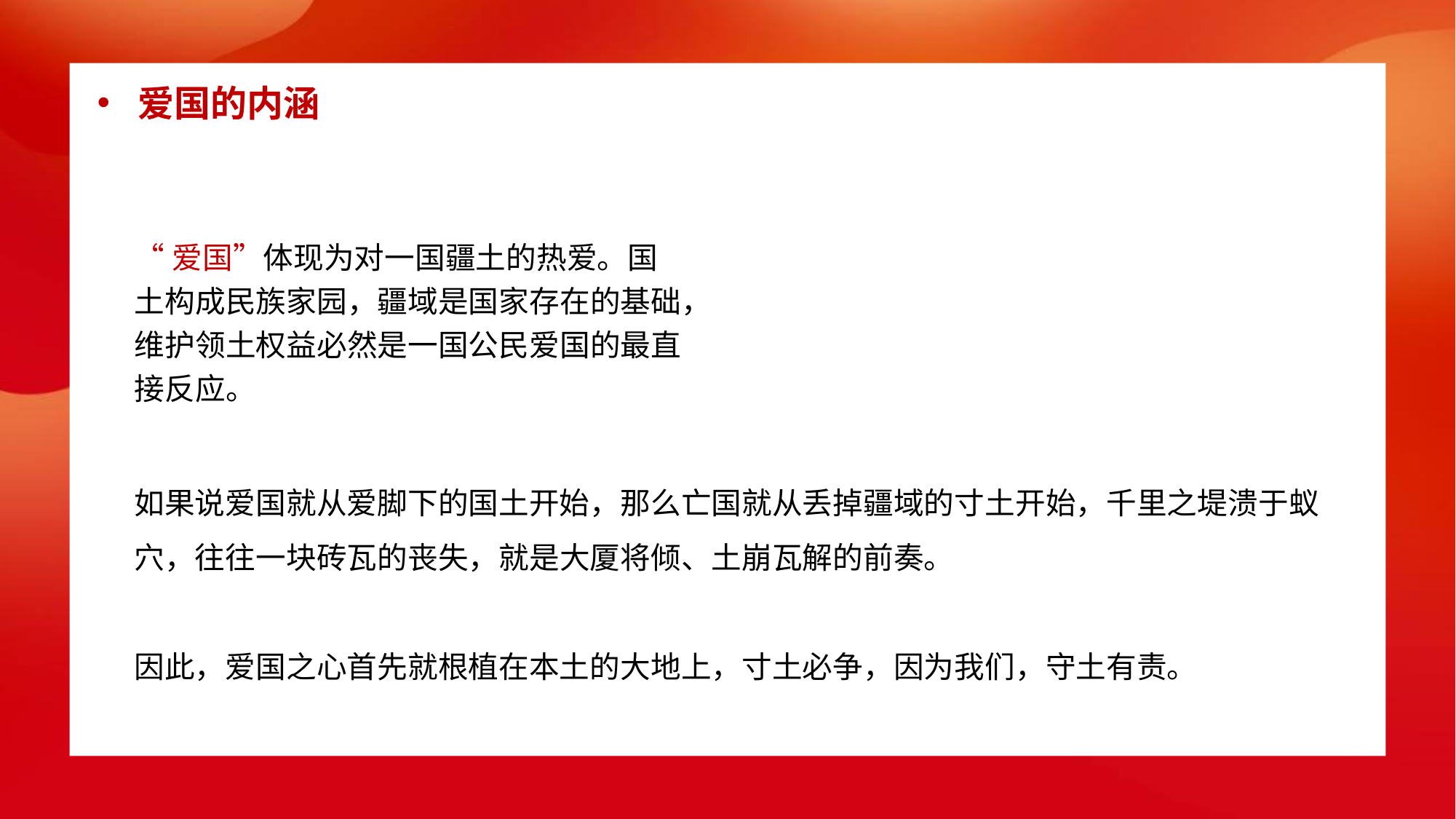

爱国的内涵
“爱国”体现为对一国疆土的热爱。国土构成民族家园，疆域是国家存在的基础，维护领土权益必然是一国公民爱国的最直接反应。
如果说爱国就从爱脚下的国土开始，那么亡国就从丢掉疆域的寸土开始，千里之堤溃于蚁穴，往往一块砖瓦的丧失，就是大厦将倾、土崩瓦解的前奏。

因此，爱国之心首先就根植在本土的大地上，寸土必争，因为我们，守土有责。